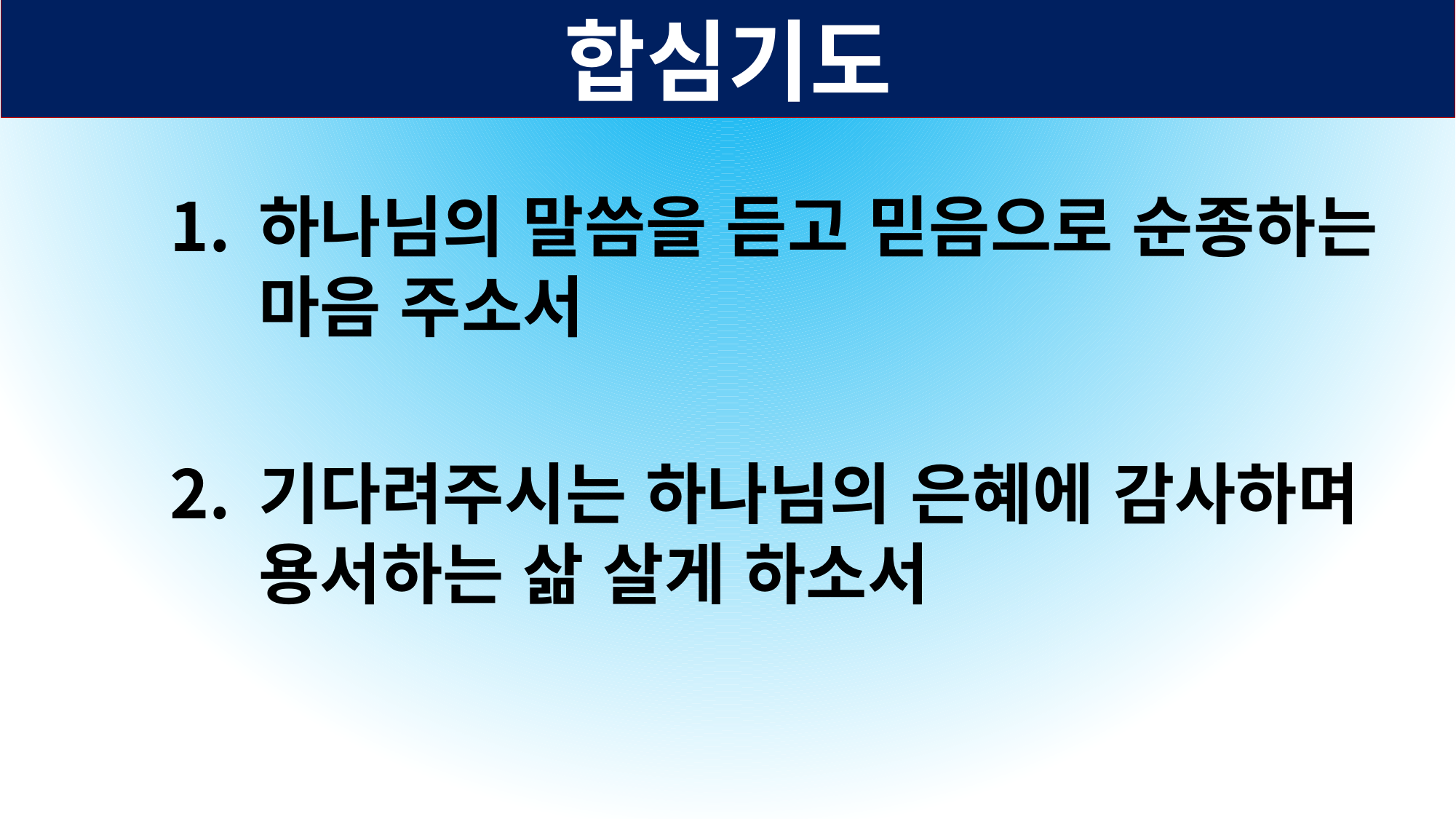

합심기도
하나님의 말씀을 듣고 믿음으로 순종하는 마음 주소서

기다려주시는 하나님의 은혜에 감사하며 용서하는 삶 살게 하소서